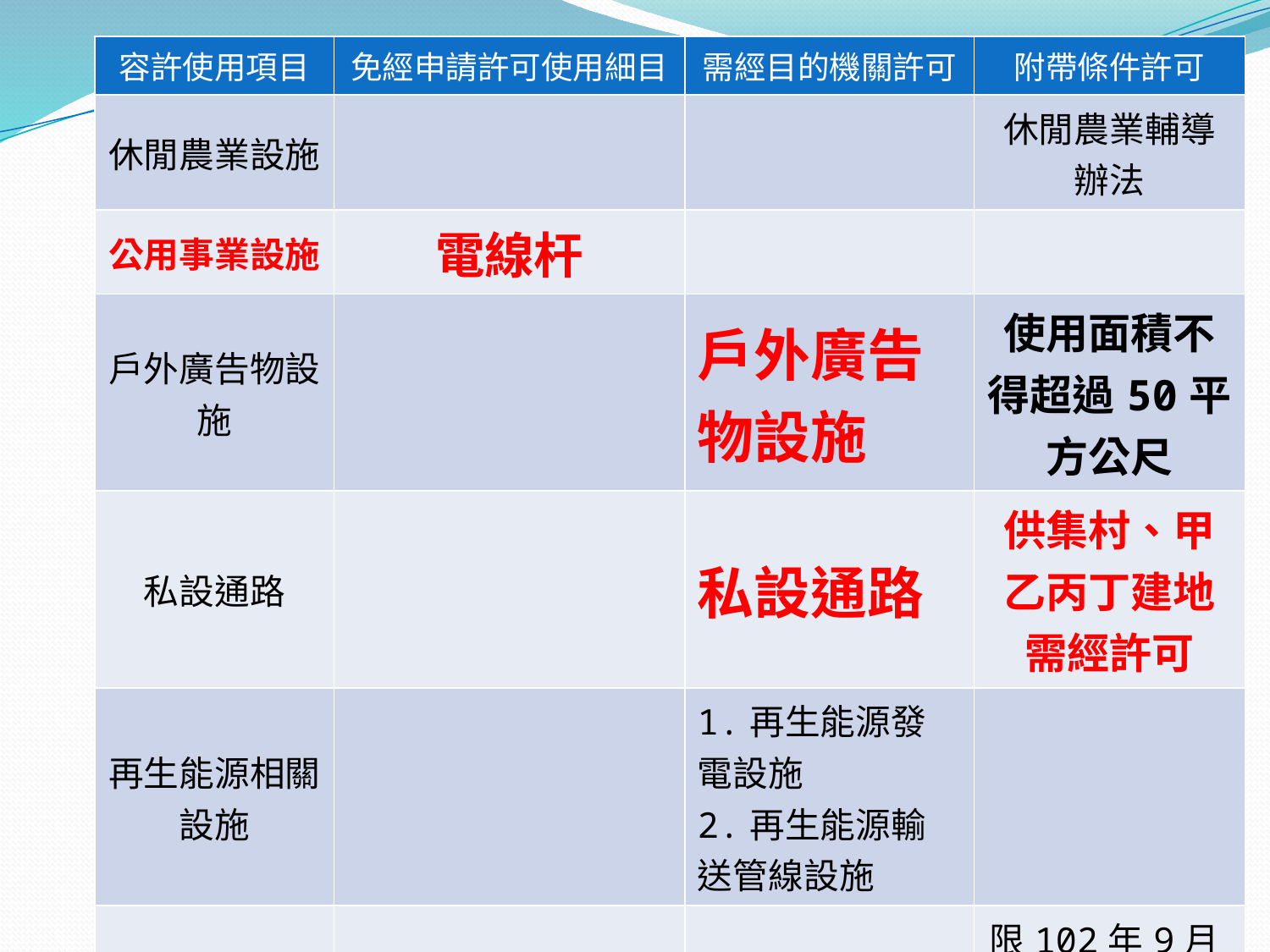

| 容許使用項目 | 免經申請許可使用細目 | 需經目的機關許可 | 附帶條件許可 |
| --- | --- | --- | --- |
| 休閒農業設施 |  |  | 休閒農業輔導辦法 |
| 公用事業設施 | 電線杆 |  |  |
| 戶外廣告物設施 |  | 戶外廣告物設施 | 使用面積不得超過50平方公尺 |
| 私設通路 |  | 私設通路 | 供集村、甲乙丙丁建地需經許可 |
| 再生能源相關設施 |  | 1.再生能源發電設施 2.再生能源輸送管線設施 |  |
| 臨時堆置收納營剩餘土石方 |  |  | 限102年9月21日已核准之既有合法磚窯廠毗鄰之土地 |